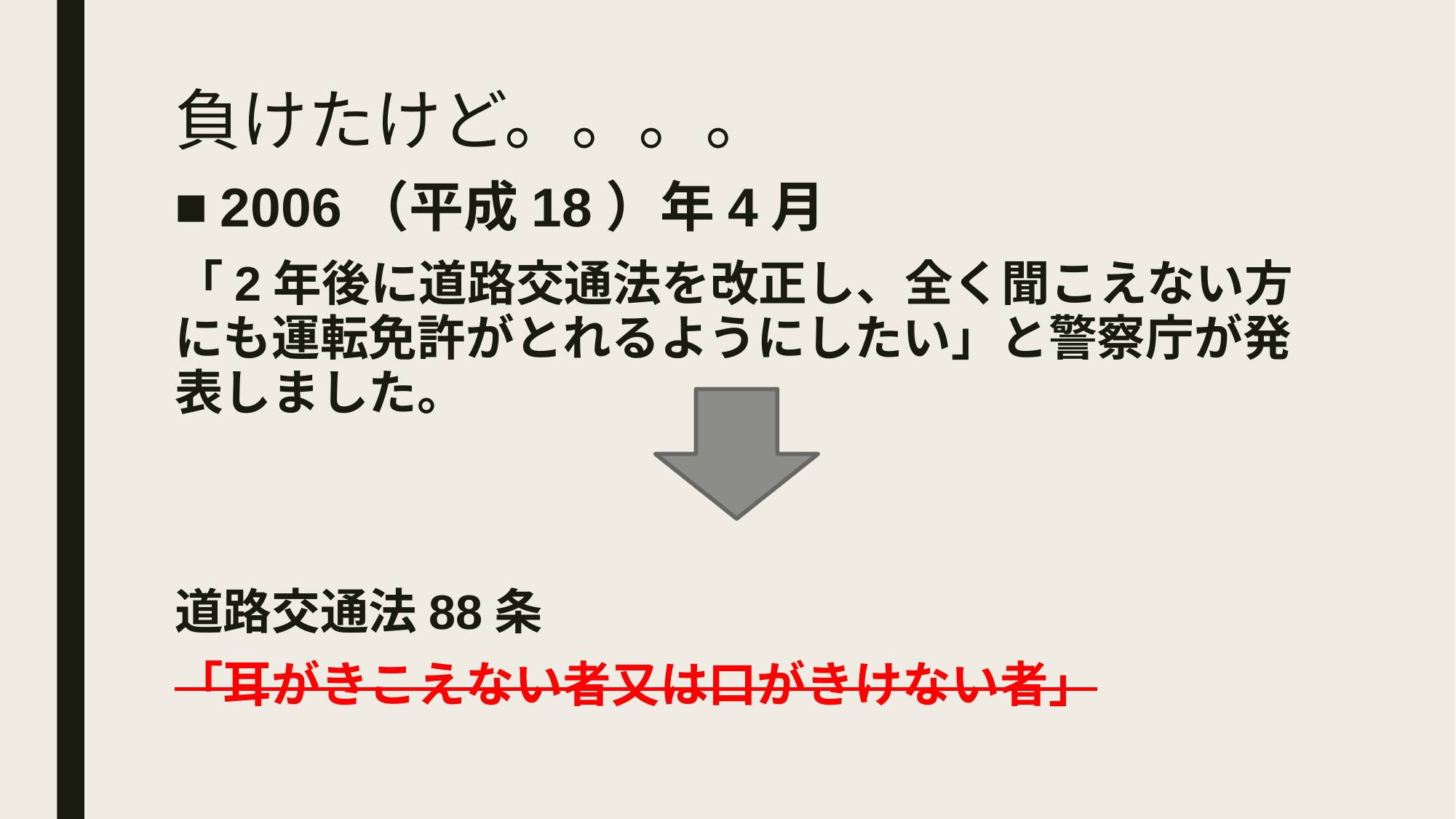

# 負けたけど。。。。
2006（平成18）年4月
「2年後に道路交通法を改正し、全く聞こえない方にも運転免許がとれるようにしたい」と警察庁が発表しました。

道路交通法88条
「耳がきこえない者又は口がきけない者」